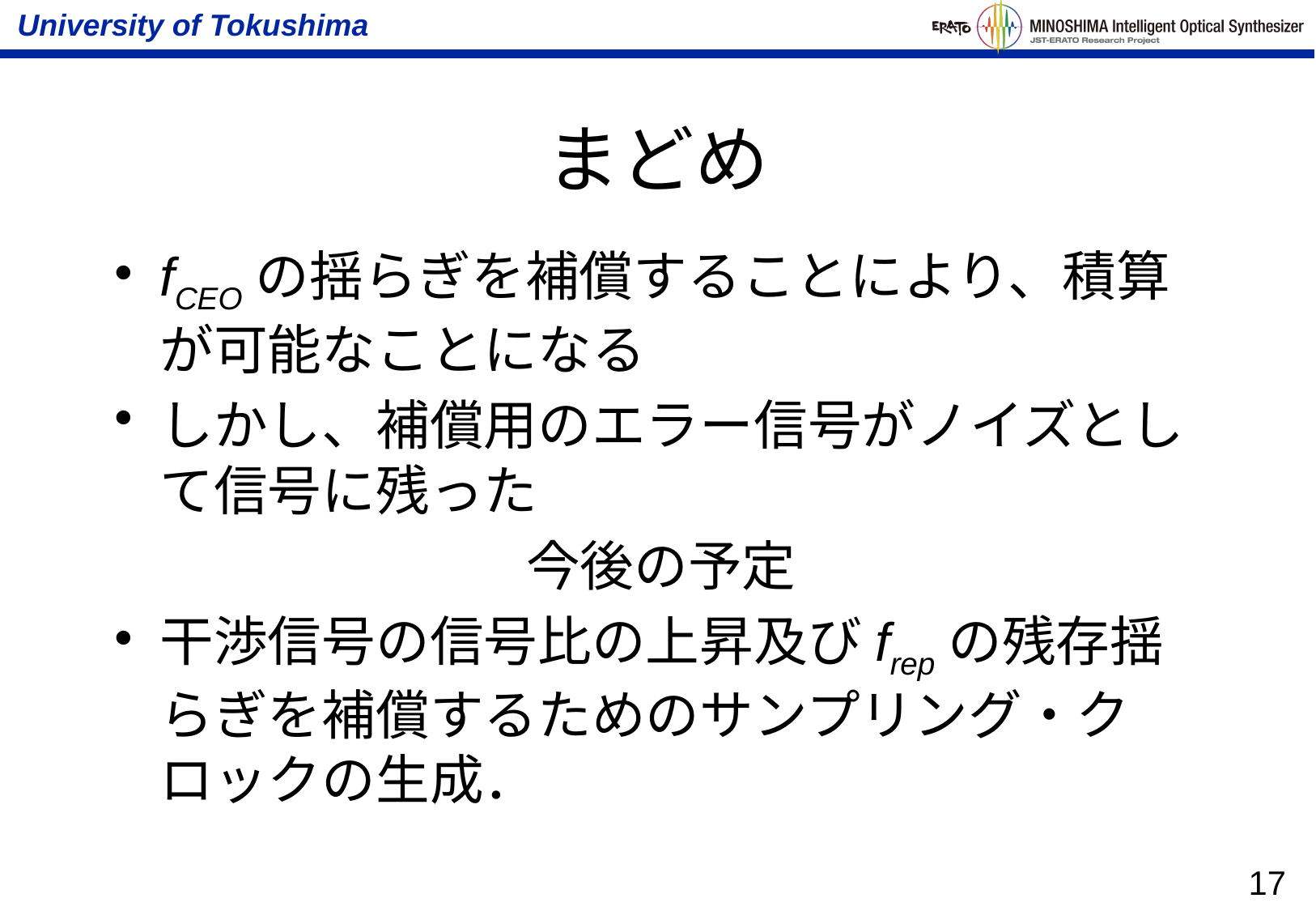

# まどめ
fCEOの揺らぎを補償することにより、積算が可能なことになる
しかし、補償用のエラー信号がノイズとして信号に残った
今後の予定
干渉信号の信号比の上昇及びfrepの残存揺らぎを補償するためのサンプリング・クロックの生成．
17